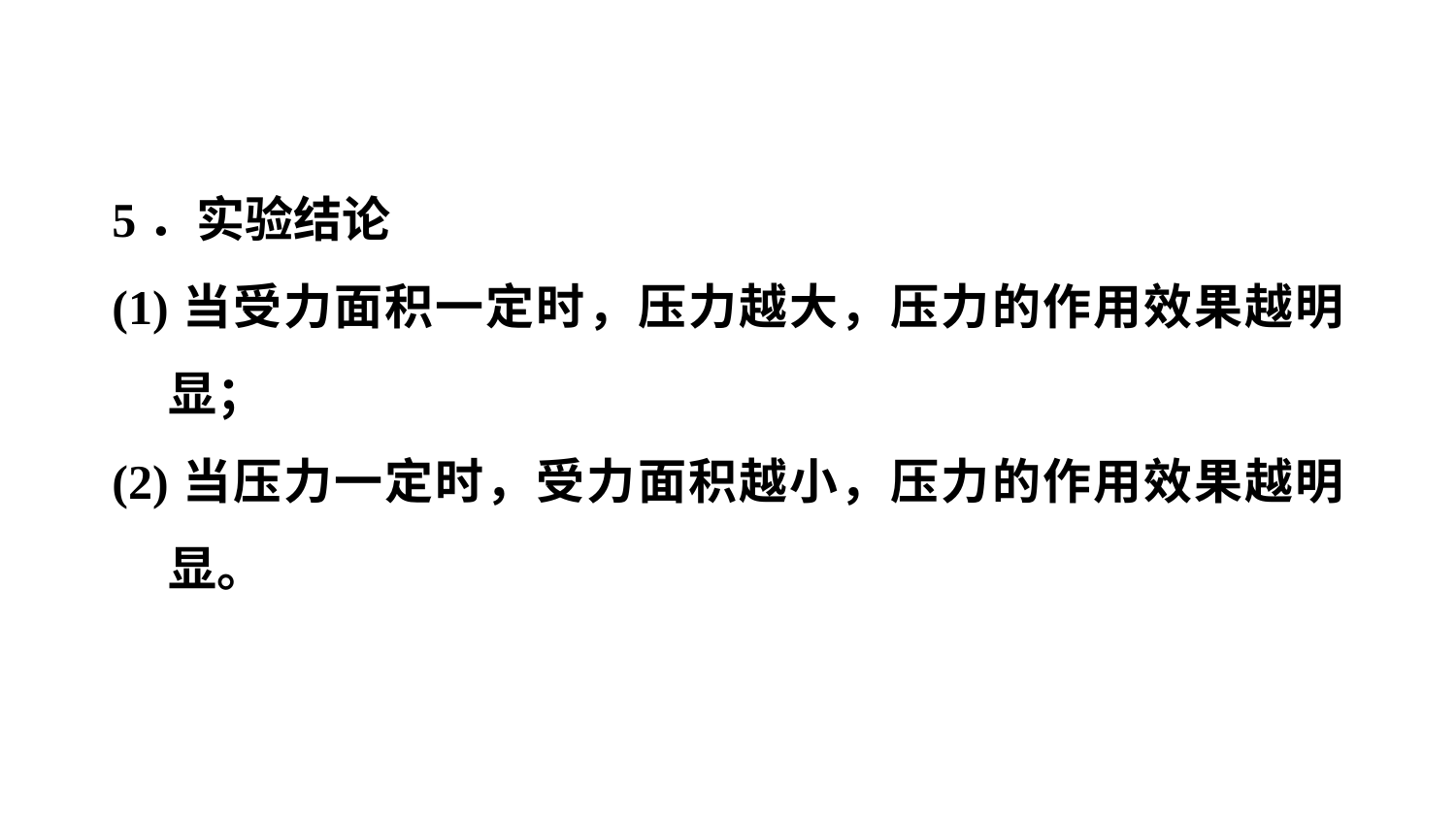

5．实验结论
(1)当受力面积一定时，压力越大，压力的作用效果越明显；
(2)当压力一定时，受力面积越小，压力的作用效果越明显。